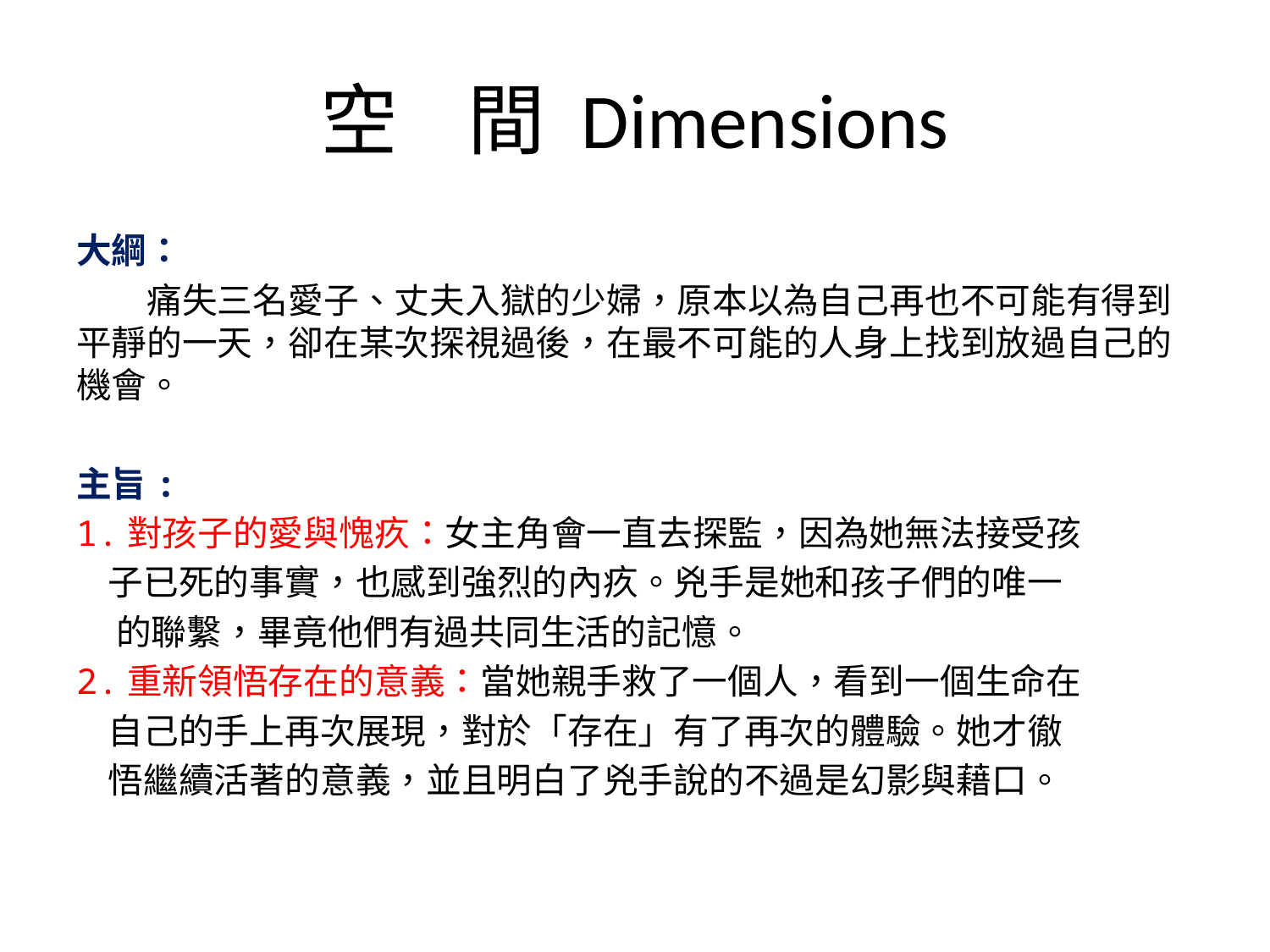

# 空    間 Dimensions
大綱：
　　痛失三名愛子、丈夫入獄的少婦，原本以為自己再也不可能有得到平靜的一天，卻在某次探視過後，在最不可能的人身上找到放過自己的機會。

主旨:
1.對孩子的愛與愧疚：女主角會一直去探監，因為她無法接受孩
   子已死的事實，也感到強烈的內疚。兇手是她和孩子們的唯一
    的聯繫，畢竟他們有過共同生活的記憶。
2.重新領悟存在的意義：當她親手救了一個人，看到一個生命在
   自己的手上再次展現，對於「存在」有了再次的體驗。她才徹
   悟繼續活著的意義，並且明白了兇手說的不過是幻影與藉口。